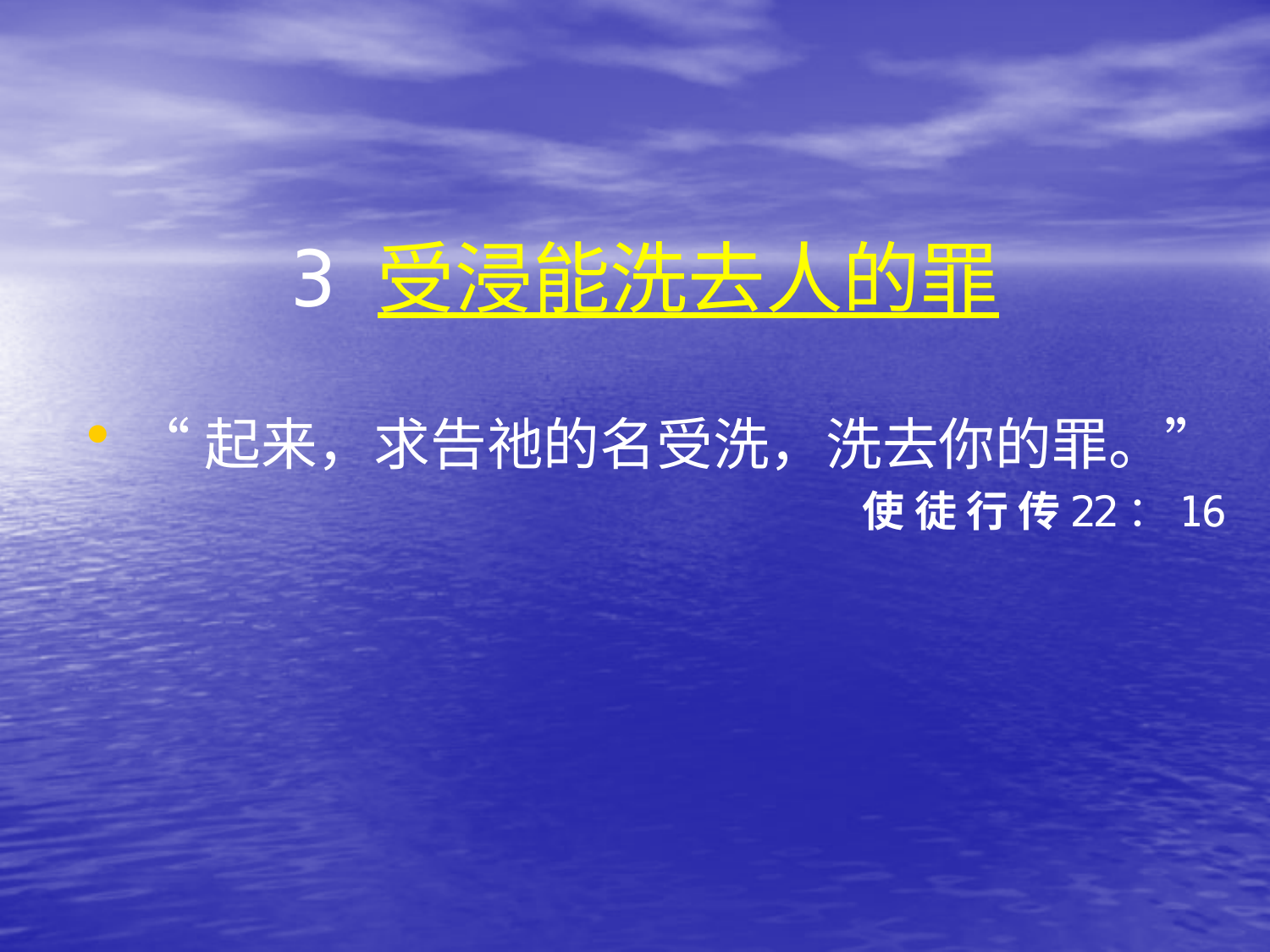

# 3 受浸能洗去人的罪
“起来，求告祂的名受洗，洗去你的罪。”
使 徒 行 传22：16